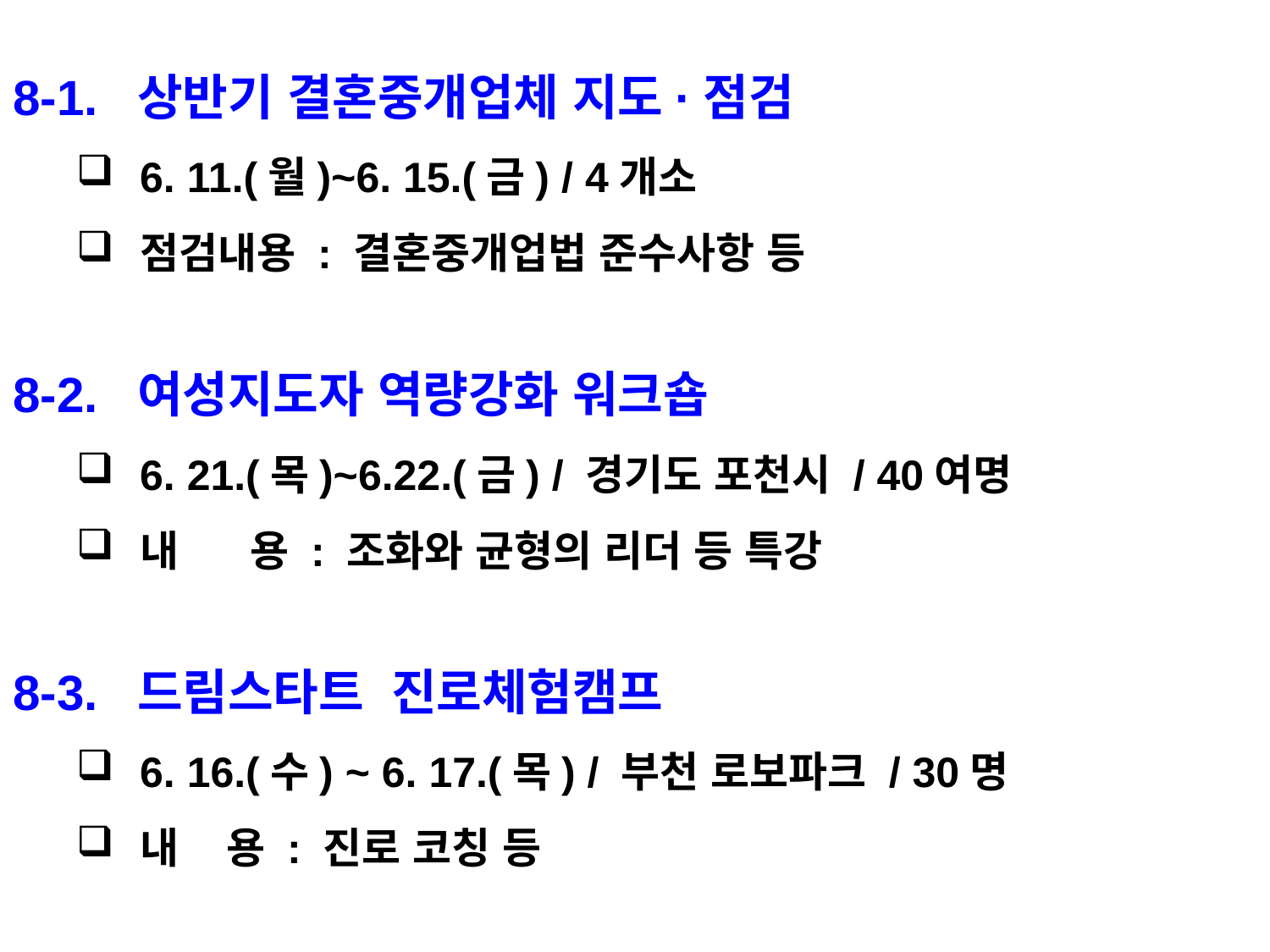

8-1.  상반기 결혼중개업체 지도·점검
6. 11.(월)~6. 15.(금) / 4개소
점검내용 : 결혼중개업법 준수사항 등
8-2.  여성지도자 역량강화 워크숍
6. 21.(목)~6.22.(금) / 경기도 포천시 / 40여명
내      용 : 조화와 균형의 리더 등 특강
8-3.  드림스타트  진로체험캠프
6. 16.(수) ~ 6. 17.(목) / 부천 로보파크 / 30명
내    용 : 진로 코칭 등